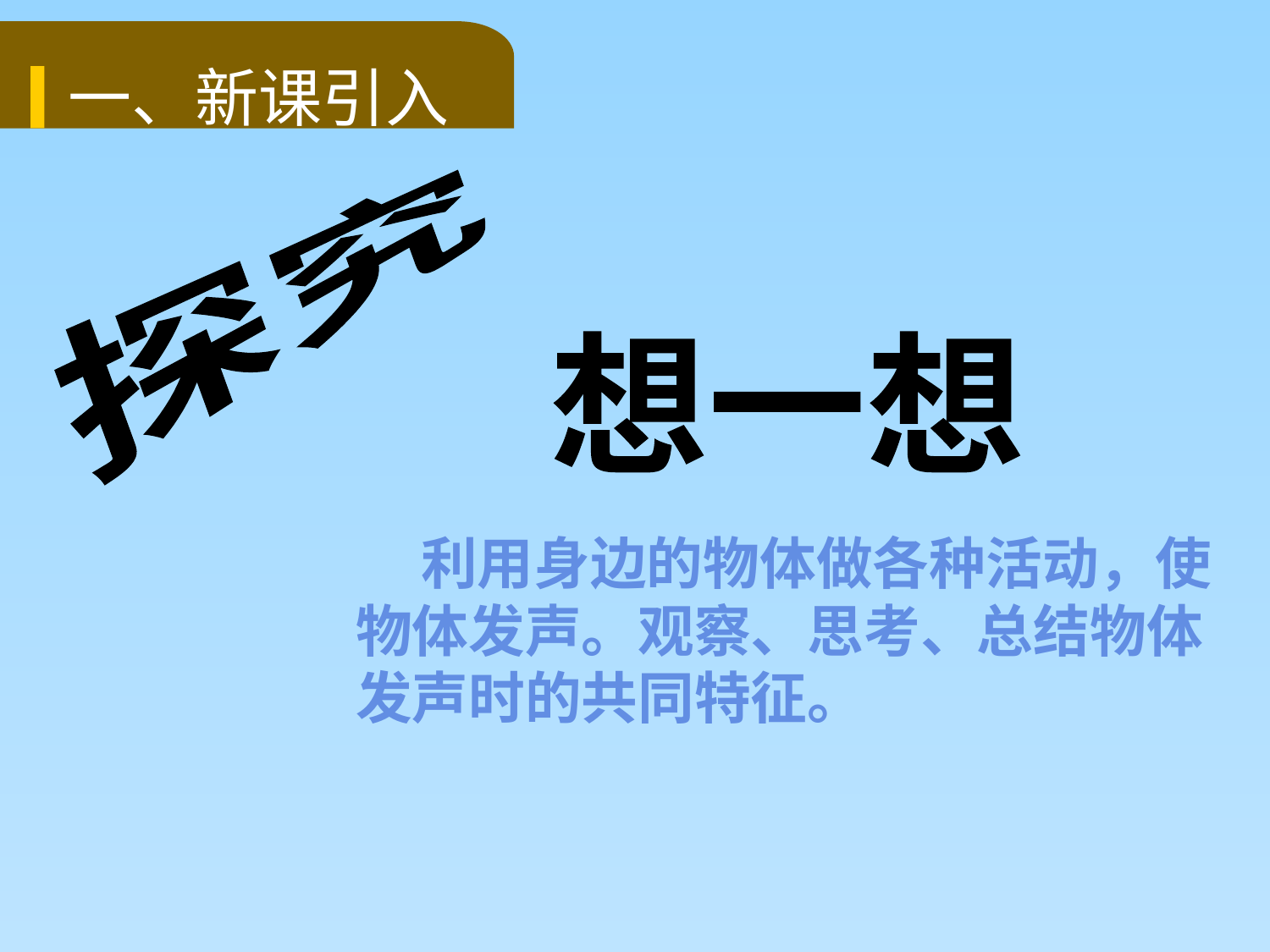

一、新课引入

探究
想一想
        利用身边的物体做各种活动，使物体发声。观察、思考、总结物体发声时的共同特征。